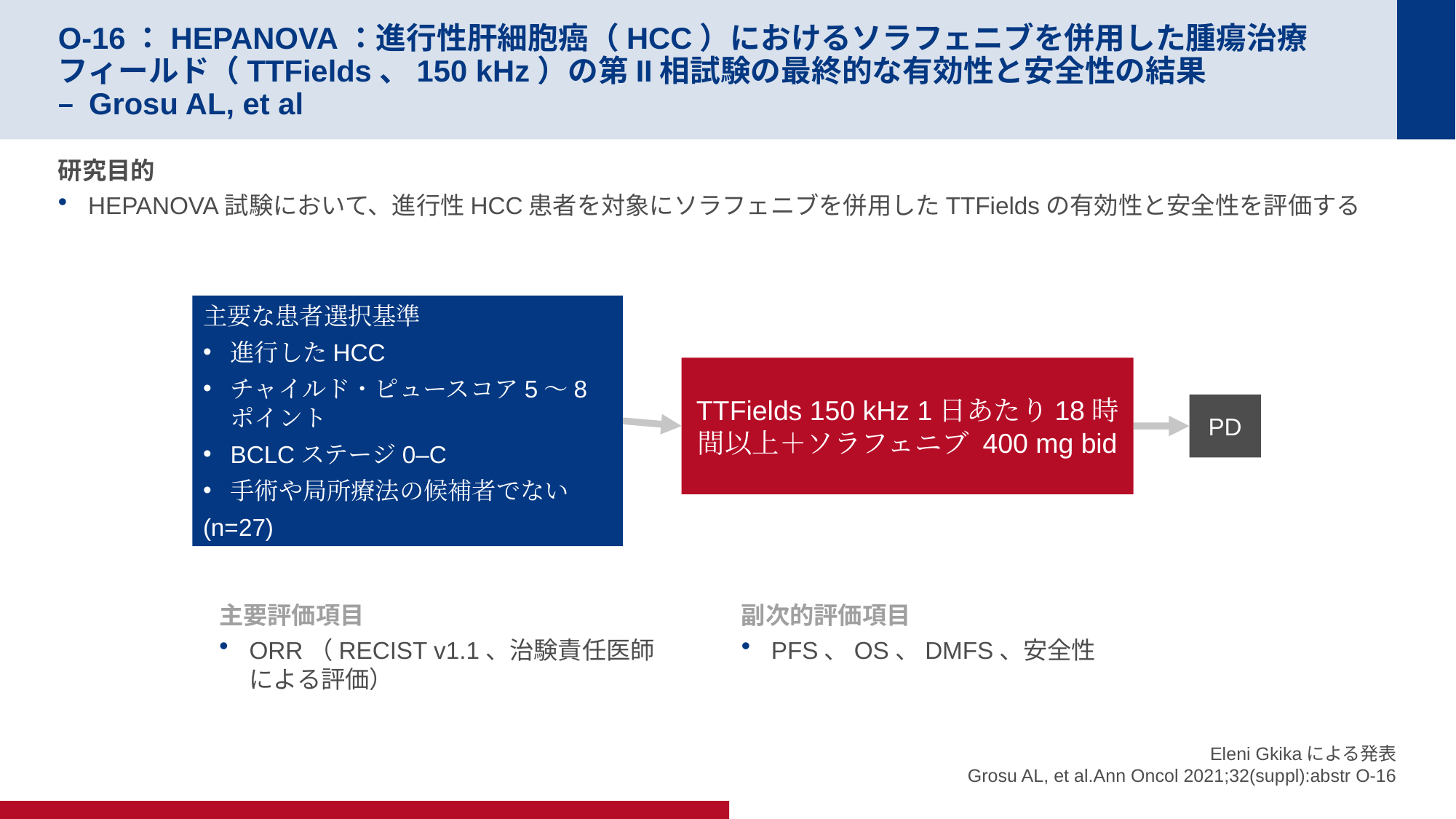

# O-16：HEPANOVA：進行性肝細胞癌（HCC）におけるソラフェニブを併用した腫瘍治療フィールド（TTFields、150 kHz）の第II相試験の最終的な有効性と安全性の結果 – Grosu AL, et al
研究目的
HEPANOVA試験において、進行性HCC患者を対象にソラフェニブを併用したTTFieldsの有効性と安全性を評価する
主要な患者選択基準
進行したHCC
チャイルド・ピュースコア5～8ポイント
BCLCステージ0–C
手術や局所療法の候補者でない
(n=27)
TTFields 150 kHz 1日あたり18時間以上＋ソラフェニブ 400 mg bid
PD
主要評価項目
ORR（RECIST v1.1、治験責任医師による評価）

副次的評価項目
PFS、OS、DMFS、安全性
Eleni Gkikaによる発表
Grosu AL, et al.Ann Oncol 2021;32(suppl):abstr O-16